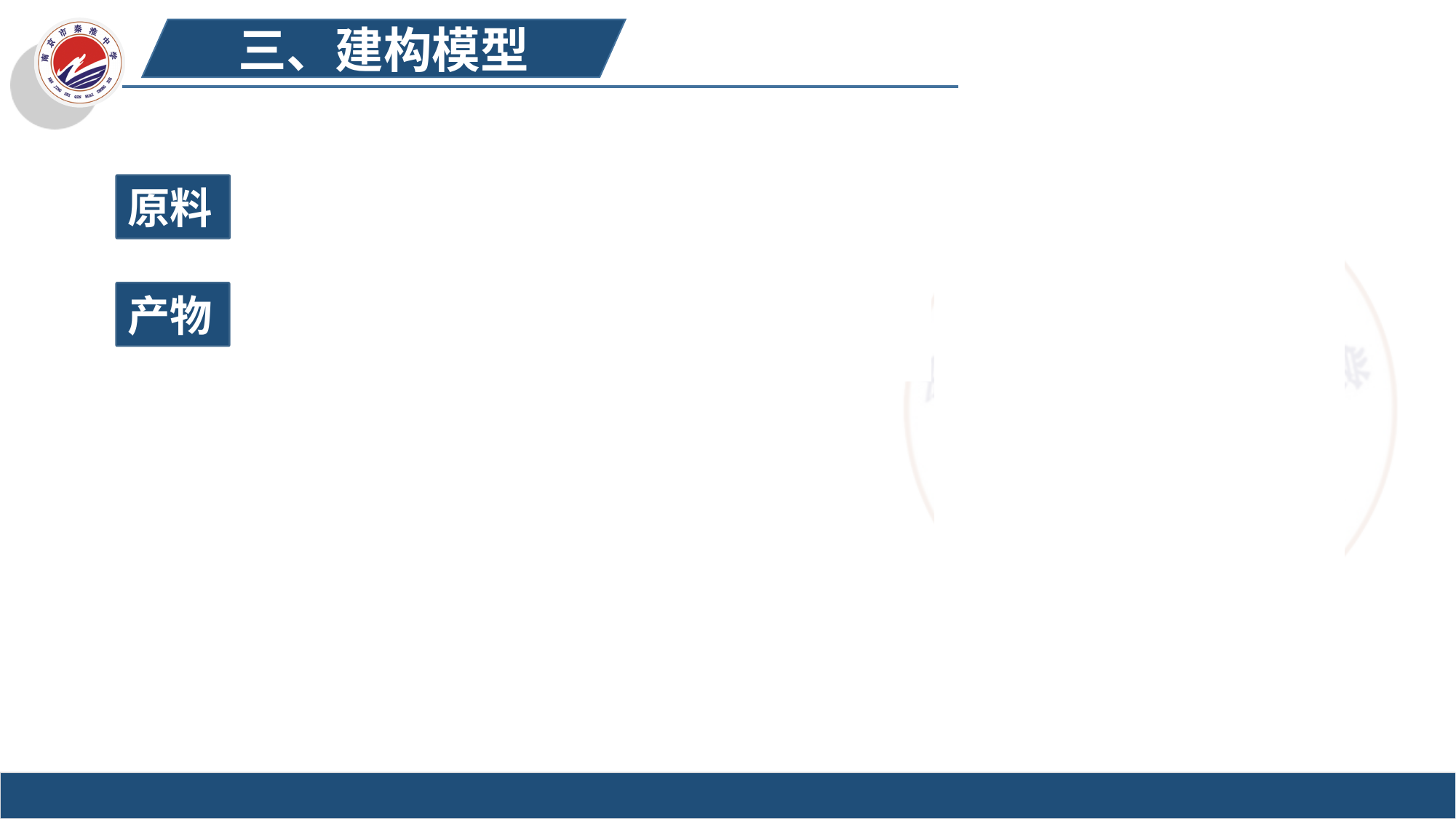

三、建构模型

碳骨架变化

原料
考虑定位效应

教材知识
切断

题目信息
考虑基团保护
产物
官能团变化
碳骨架建构
官能团转化次序
   合成路线